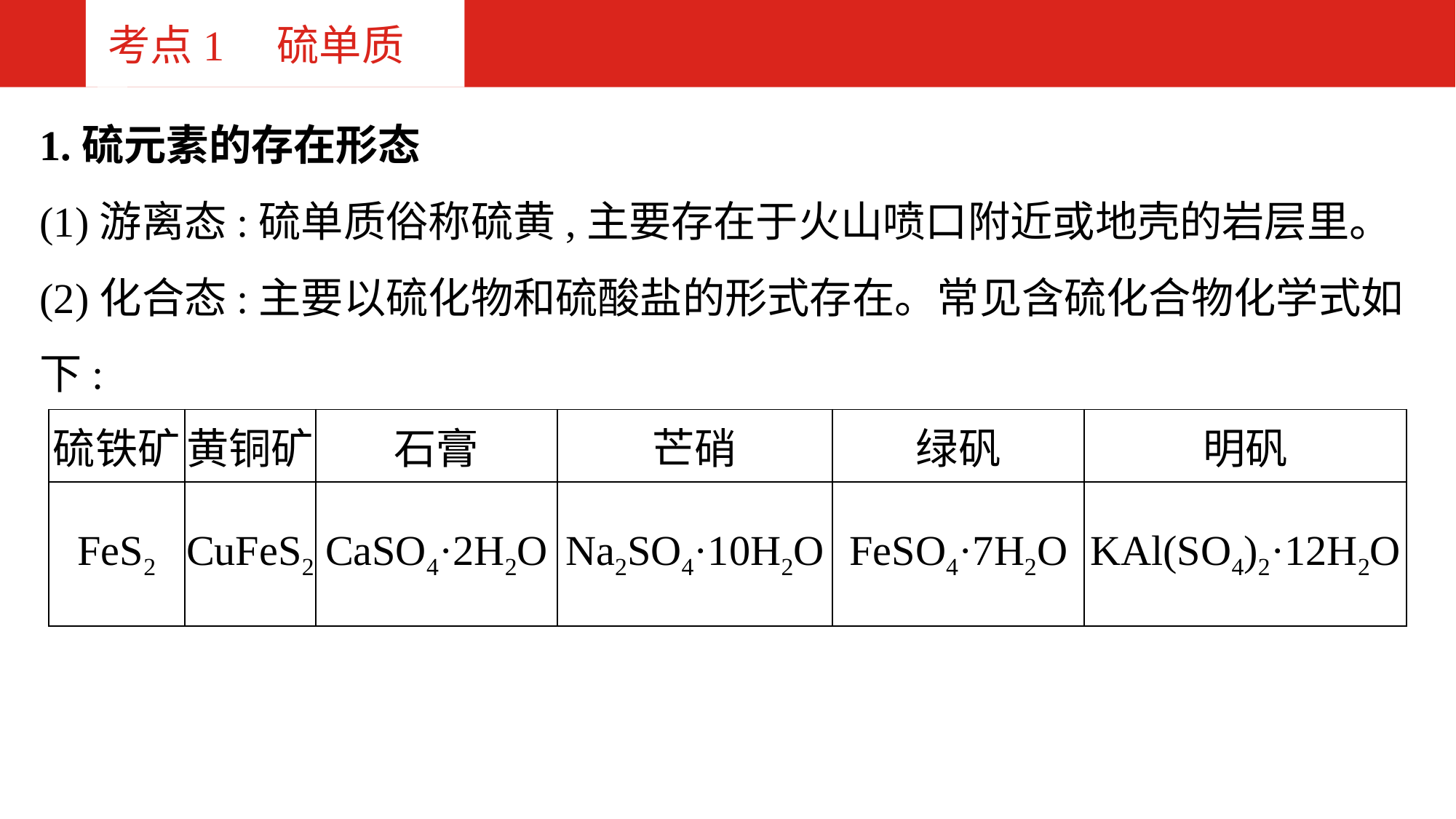

考点1　硫单质

1.硫元素的存在形态
(1)游离态:硫单质俗称硫黄,主要存在于火山喷口附近或地壳的岩层里。
(2)化合态:主要以硫化物和硫酸盐的形式存在。常见含硫化合物化学式如下:
| 硫铁矿 | 黄铜矿 | 石膏 | 芒硝 | 绿矾 | 明矾 |
| --- | --- | --- | --- | --- | --- |
| FeS2 | CuFeS2 | CaSO4·2H2O | Na2SO4·10H2O | FeSO4·7H2O | KAl(SO4)2·12H2O |